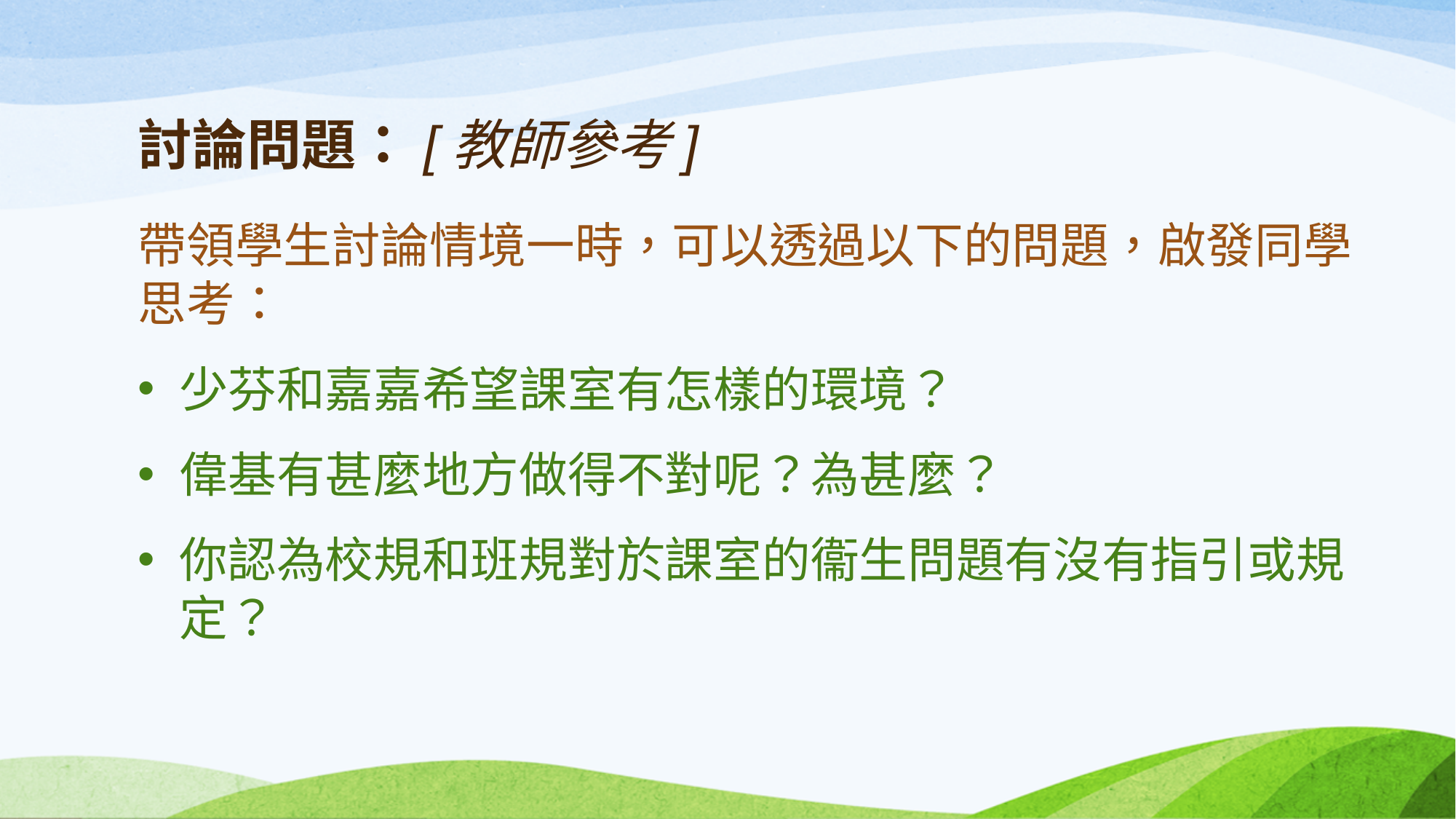

# 討論問題：[教師參考]
帶領學生討論情境一時，可以透過以下的問題，啟發同學思考：
少芬和嘉嘉希望課室有怎樣的環境？
偉基有甚麼地方做得不對呢？為甚麼？
你認為校規和班規對於課室的衞生問題有沒有指引或規定？